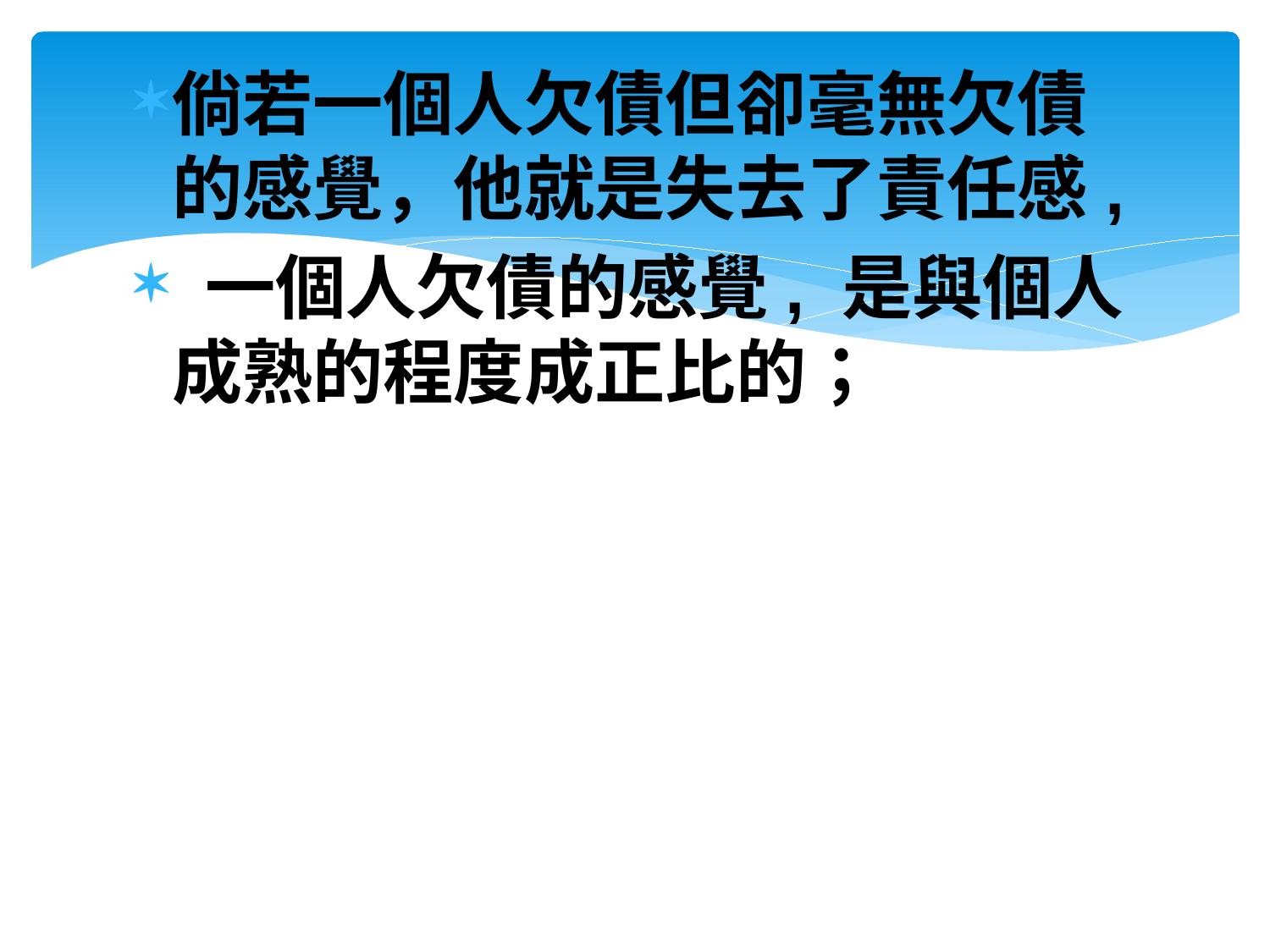

#
倘若一個人欠債但卻毫無欠債的感覺，他就是失去了責任感,
 一個人欠債的感覺, 是與個人成熟的程度成正比的；